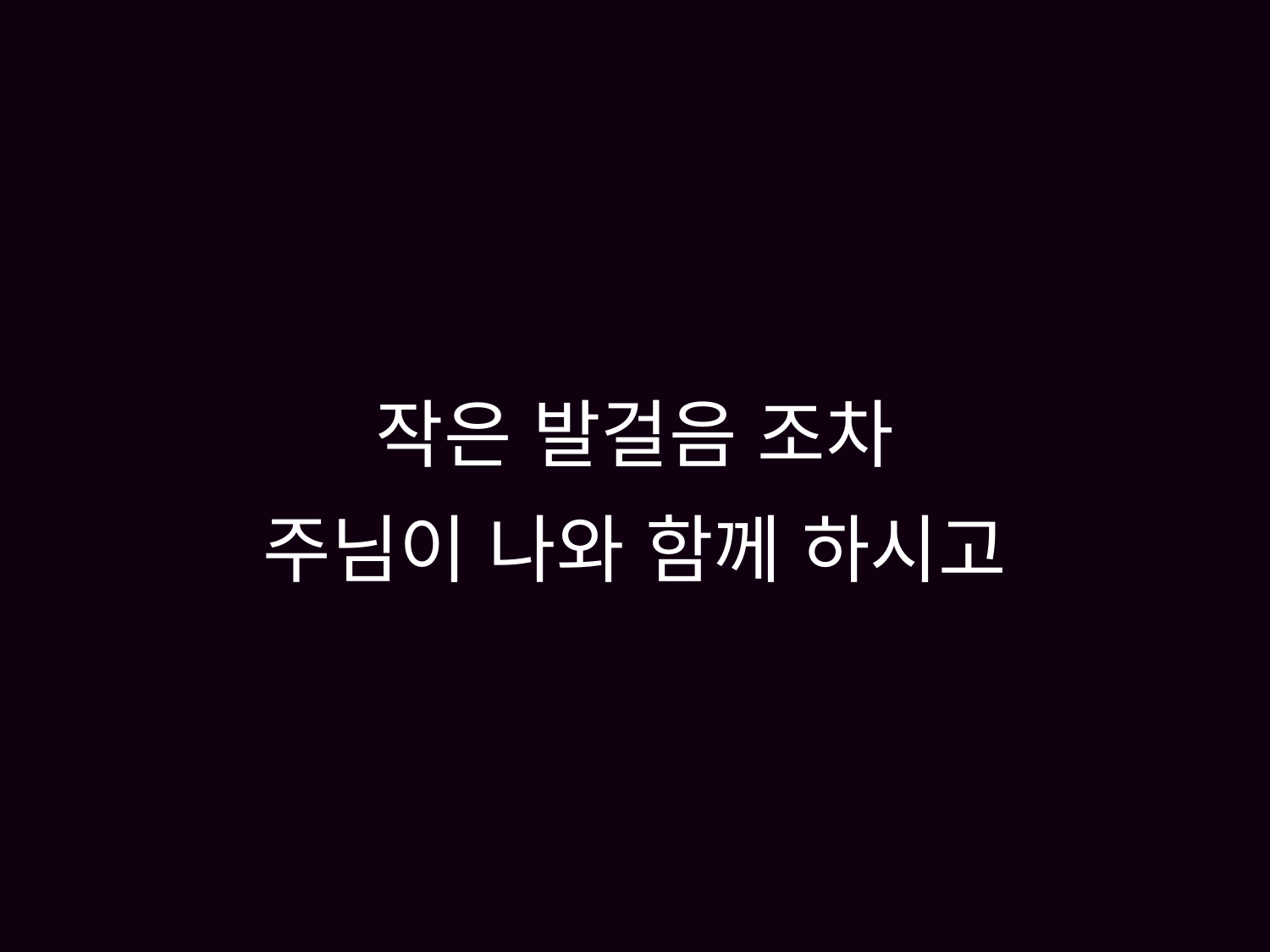

# 작은 발걸음 조차 주님이 나와 함께 하시고